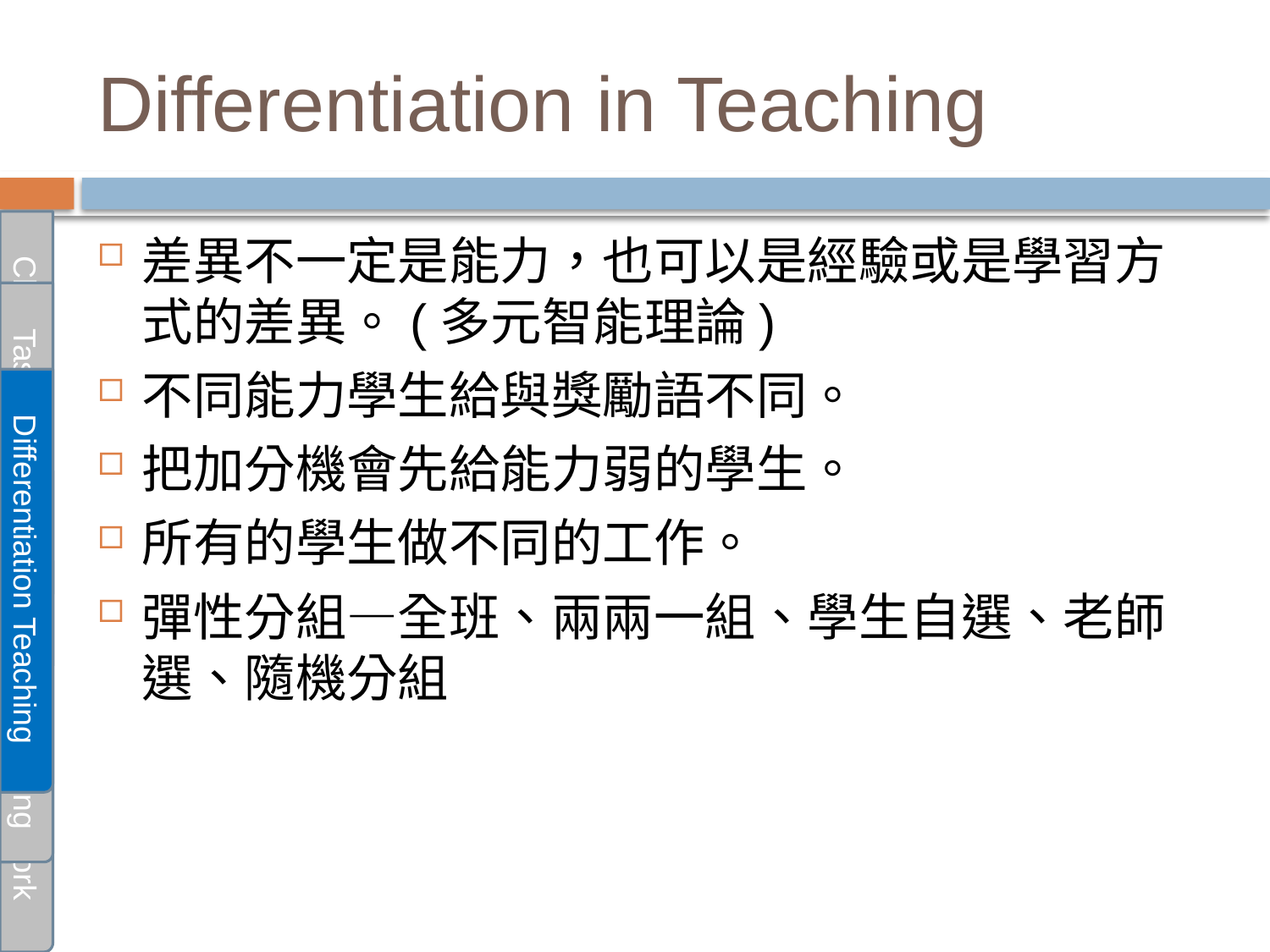

# Differentiation in Teaching
差異不一定是能力，也可以是經驗或是學習方式的差異。(多元智能理論)
不同能力學生給與獎勵語不同。
把加分機會先給能力弱的學生。
所有的學生做不同的工作。
彈性分組—全班、兩兩一組、學生自選、老師選、隨機分組
Classroom Language
Task-Based Learning
Differentiation Teaching
Listening and Speaking
Pair and Group work